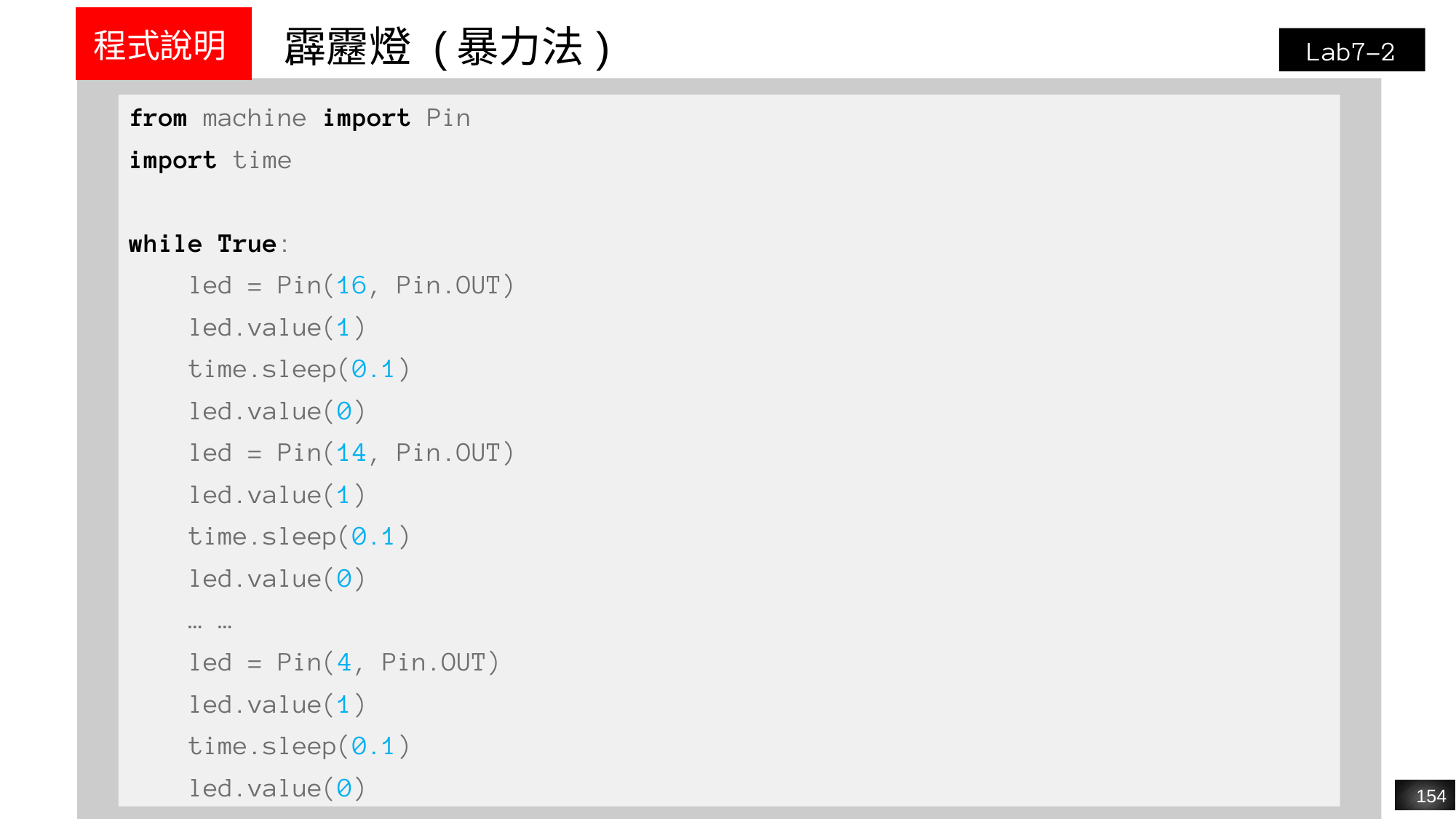

| 程式說明 | 霹靂燈 (暴力法) |
| --- | --- |
Lab7-2

from machine import Pin
import time

while True:
    led = Pin(16, Pin.OUT)
    led.value(1)
    time.sleep(0.1)
    led.value(0)
    led = Pin(14, Pin.OUT)
    led.value(1)
    time.sleep(0.1)
    led.value(0)
    … …
    led = Pin(4, Pin.OUT)
    led.value(1)
    time.sleep(0.1)
    led.value(0)